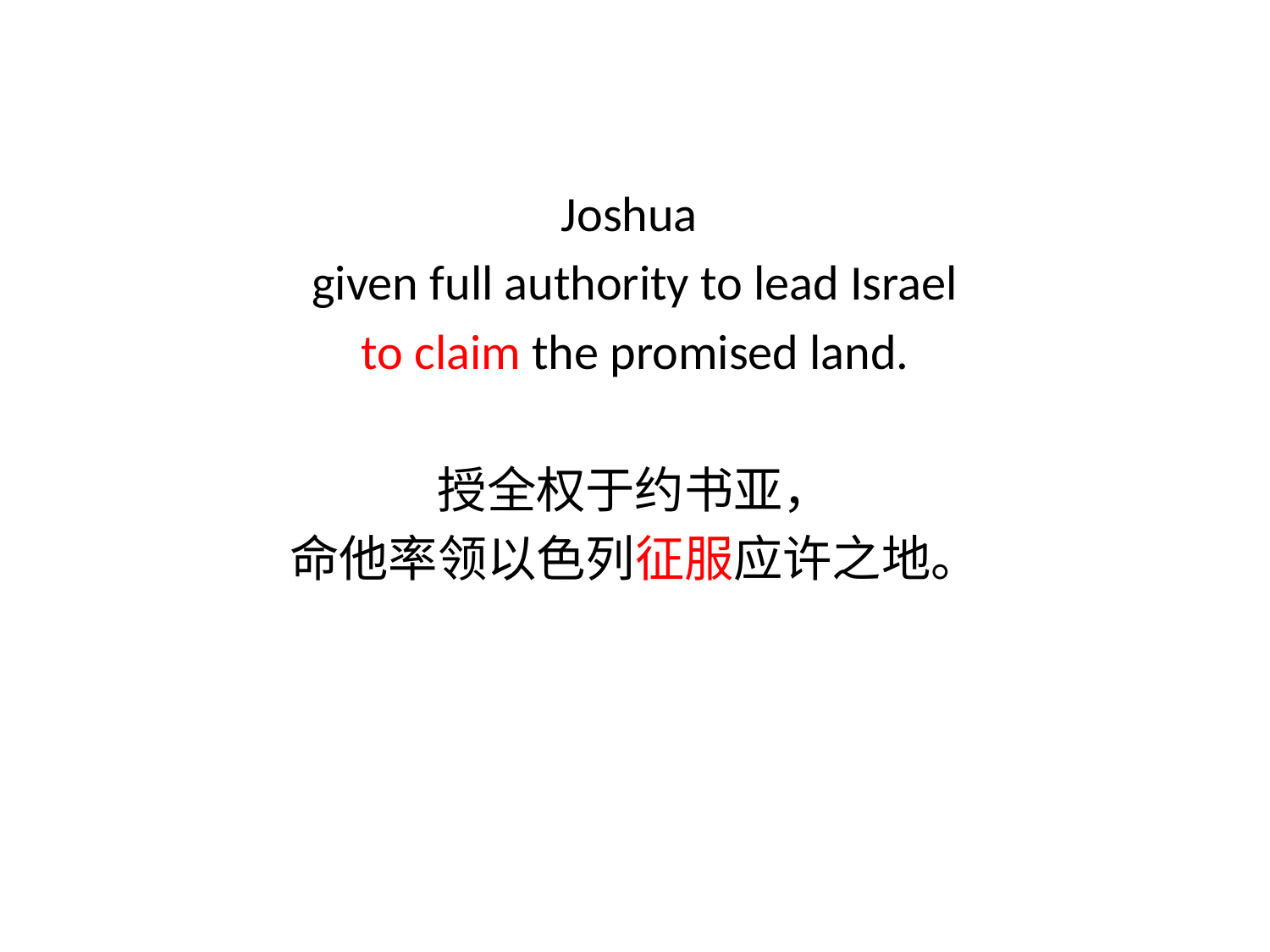

Joshua
given full authority to lead Israel
to claim the promised land.

授全权于约书亚，
命他率领以色列征服应许之地。